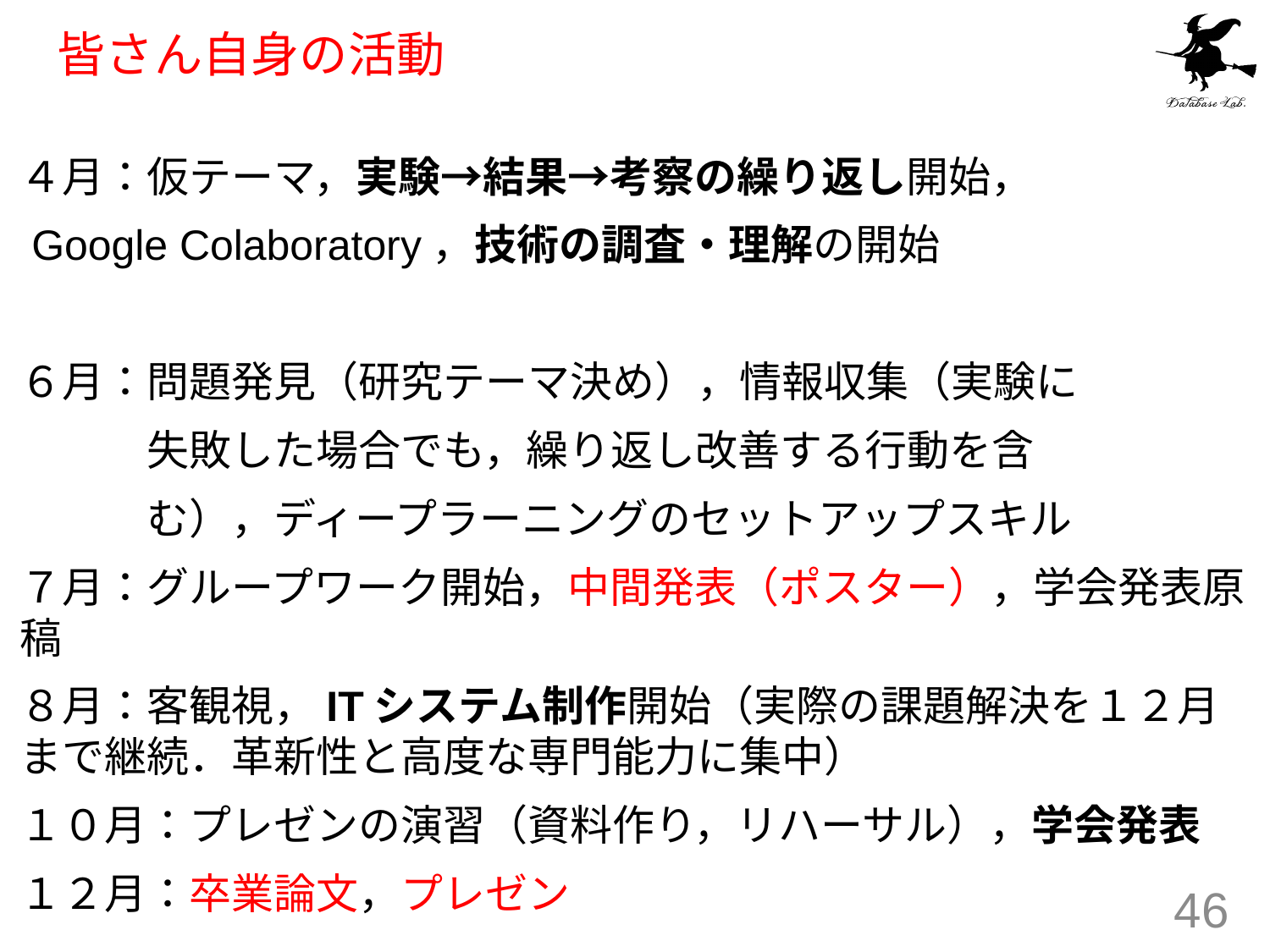

# 皆さん自身の活動
４月：仮テーマ，実験→結果→考察の繰り返し開始，
 Google Colaboratory，技術の調査・理解の開始

６月：問題発見（研究テーマ決め），情報収集（実験に
　　　失敗した場合でも，繰り返し改善する行動を含
　　　む），ディープラーニングのセットアップスキル
７月：グループワーク開始，中間発表（ポスター），学会発表原稿
８月：客観視，ITシステム制作開始（実際の課題解決を１２月まで継続．革新性と高度な専門能力に集中）
１０月：プレゼンの演習（資料作り，リハーサル），学会発表
１２月：卒業論文，プレゼン
46